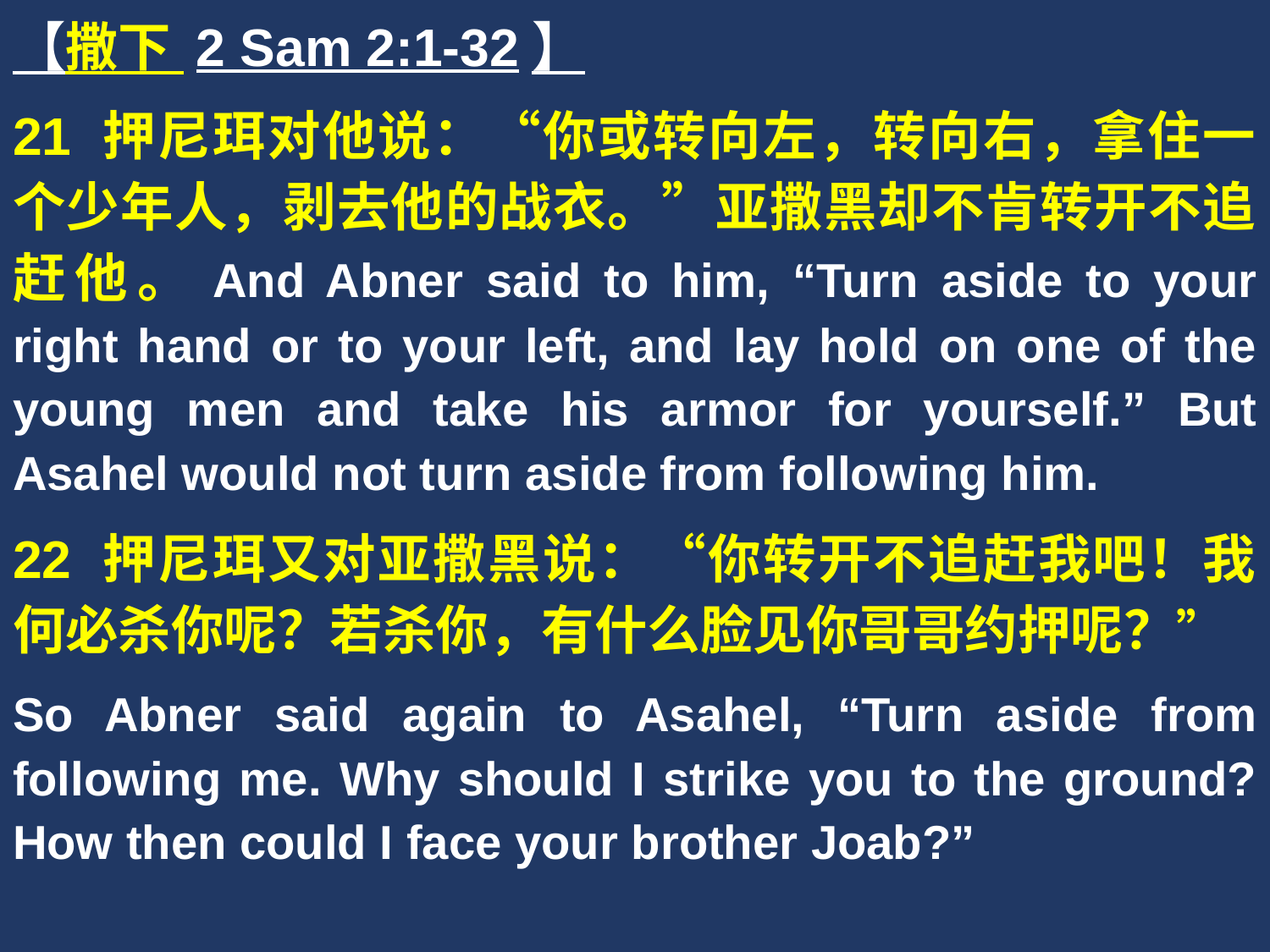

【撒下 2 Sam 2:1-32】
21 押尼珥对他说：“你或转向左，转向右，拿住一个少年人，剥去他的战衣。”亚撒黑却不肯转开不追赶他。And Abner said to him, “Turn aside to your right hand or to your left, and lay hold on one of the young men and take his armor for yourself.” But Asahel would not turn aside from following him.
22 押尼珥又对亚撒黑说：“你转开不追赶我吧！我何必杀你呢？若杀你，有什么脸见你哥哥约押呢？”
So Abner said again to Asahel, “Turn aside from following me. Why should I strike you to the ground? How then could I face your brother Joab?”